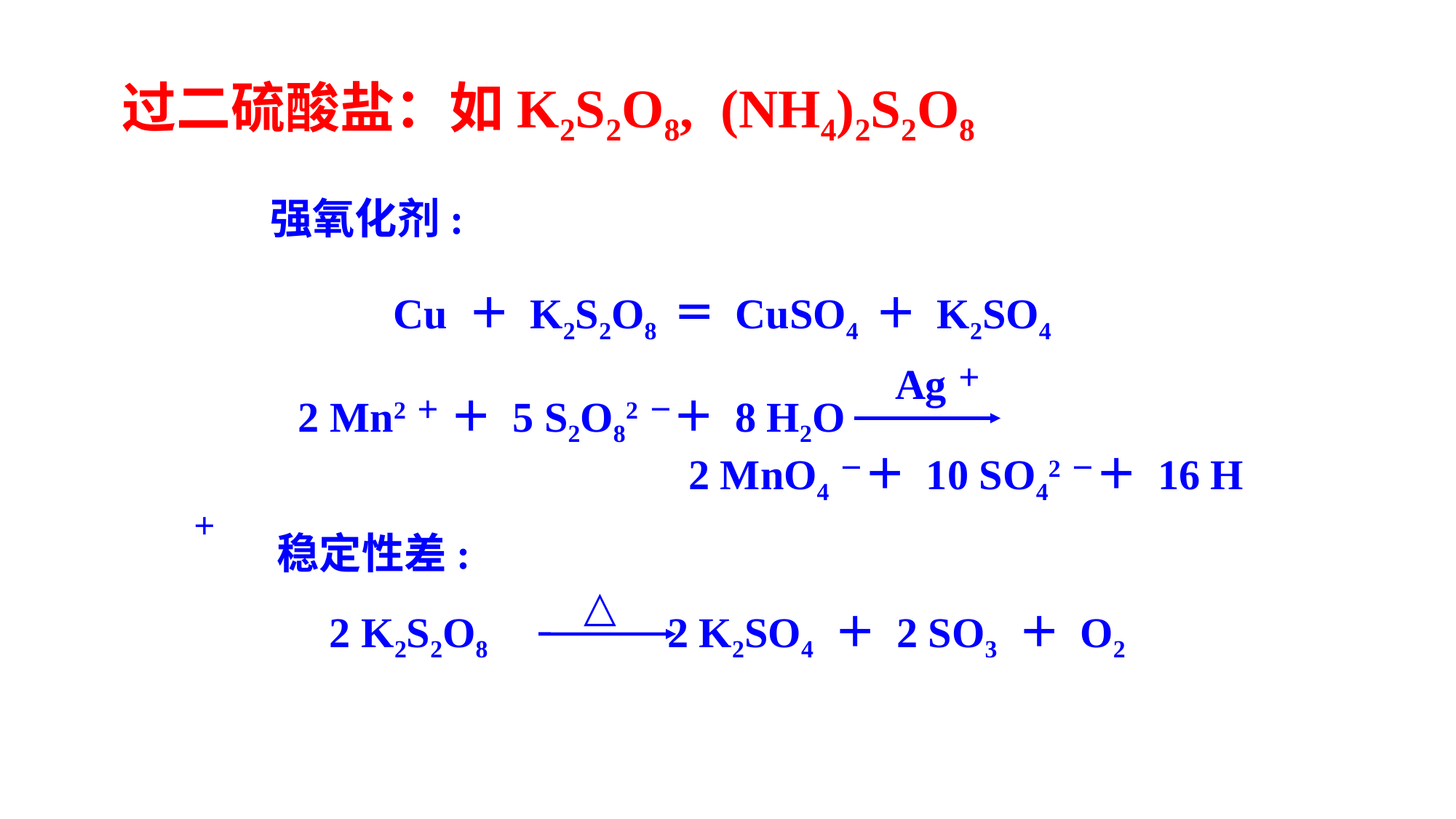

过二硫酸盐：如K2S2O8,  (NH4)2S2O8
强氧化剂:
                   Cu ＋ K2S2O8 ＝ CuSO4 ＋ K2SO4
          2 Mn2＋ ＋ 5 S2O82－＋ 8 H2O
                                               2 MnO4－＋ 10 SO42－＋ 16 H＋
Ag＋

 稳定性差:
△

2 K2S2O8                 2 K2SO4 ＋ 2 SO3 ＋ O2